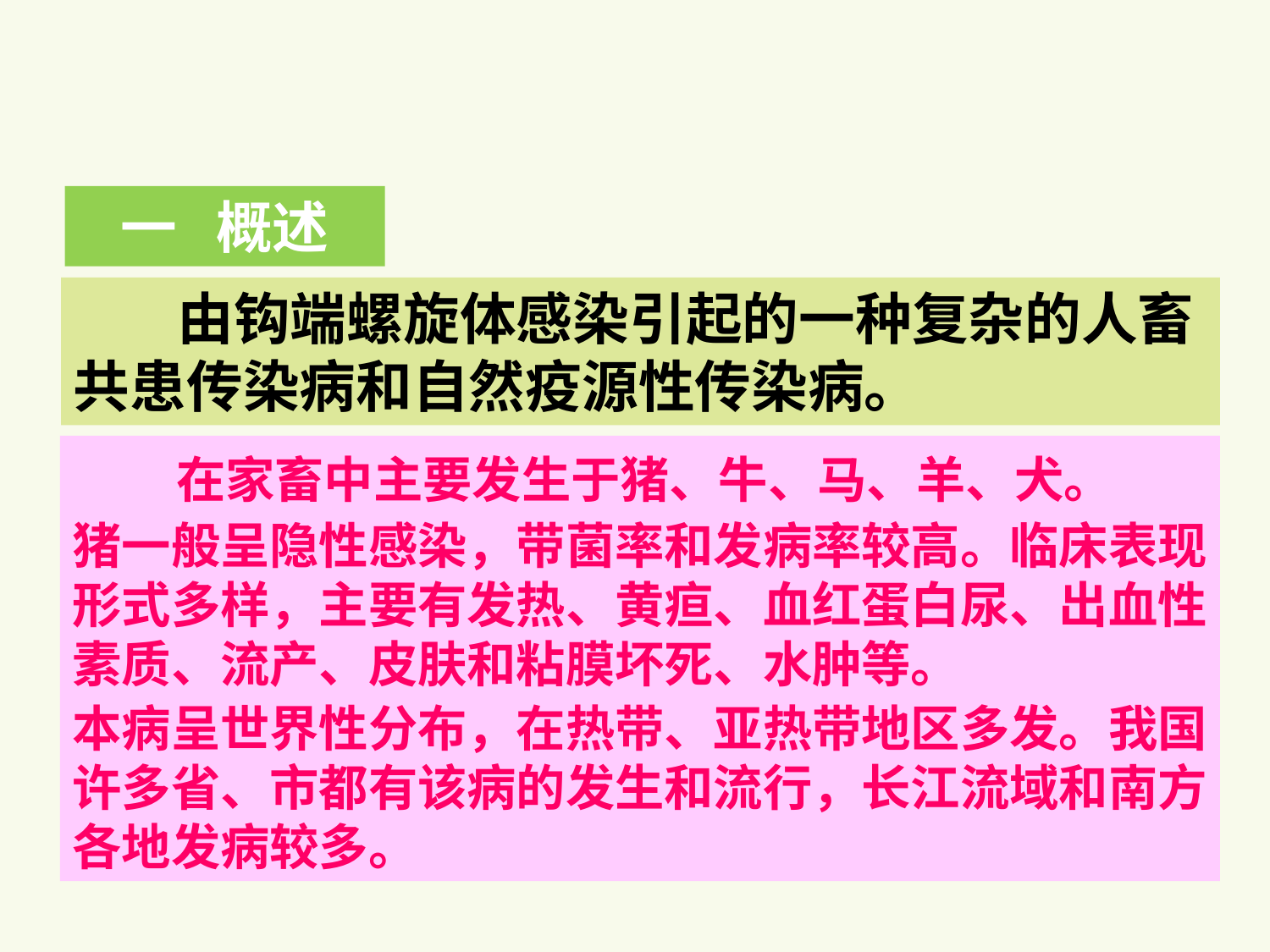

一   概述
       由钩端螺旋体感染引起的一种复杂的人畜共患传染病和自然疫源性传染病。
       在家畜中主要发生于猪、牛、马、羊、犬。
猪一般呈隐性感染，带菌率和发病率较高。临床表现形式多样，主要有发热、黄疸、血红蛋白尿、出血性素质、流产、皮肤和粘膜坏死、水肿等。
本病呈世界性分布，在热带、亚热带地区多发。我国许多省、市都有该病的发生和流行，长江流域和南方各地发病较多。